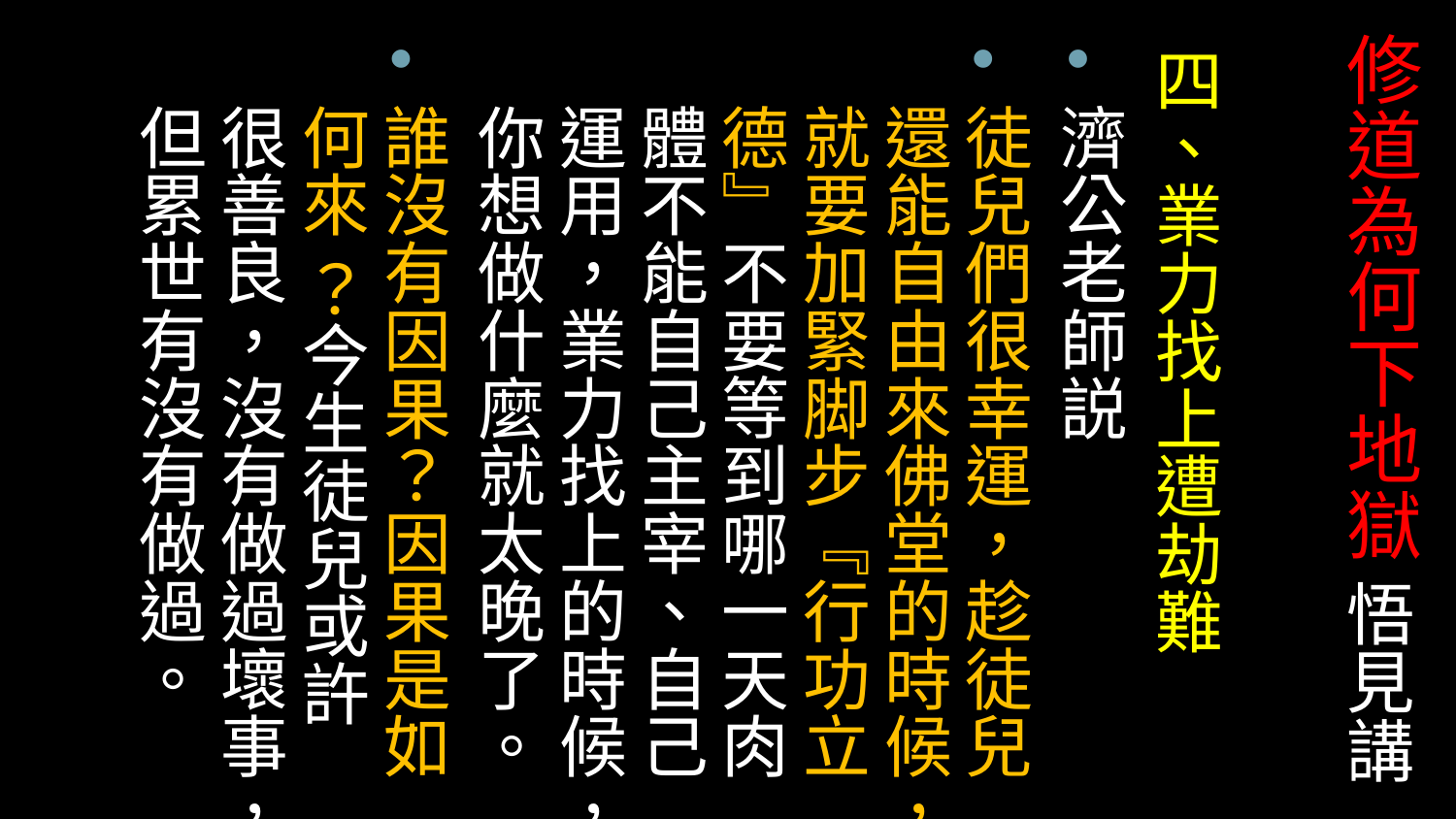

# 修道為何下地獄 悟見講
四、業力找上遭劫難
濟公老師説
徒兒們很幸運，趁徒兒還能自由來佛堂的時候，就要加緊脚步『行功立德』不要等到哪一天肉體不能自己主宰、自己運用，業力找上的時候，你想做什麼就太晚了。
誰沒有因果？因果是如何來 ？今生徒兒或許很善良，沒有做過壞事，但累世有沒有做過。